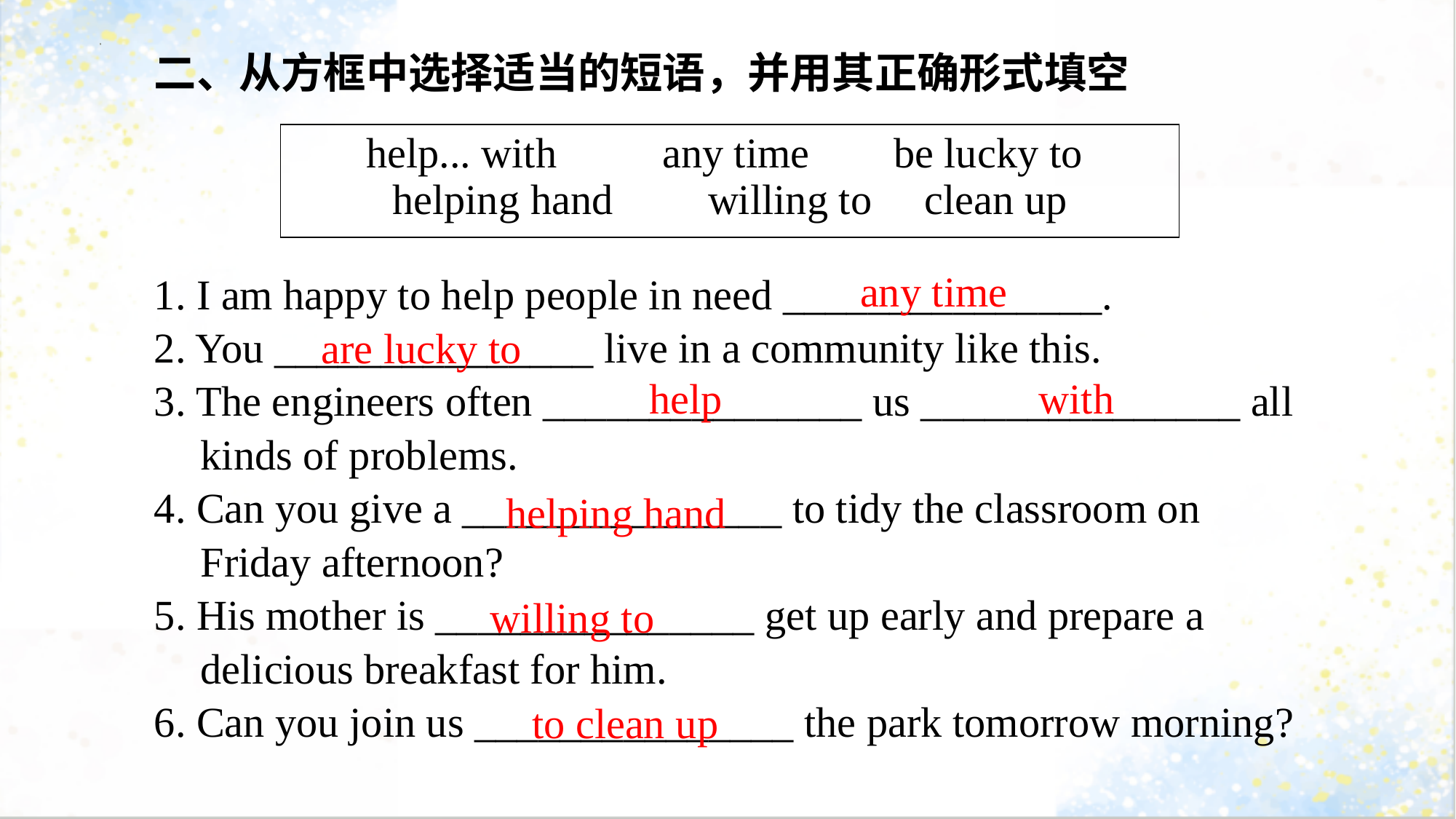

二、从方框中选择适当的短语，并用其正确形式填空
| help... with any time be lucky to helping hand willing to clean up |
| --- |
1. I am happy to help people in need _______________.
2. You _______________ live in a community like this.
3. The engineers often _______________ us _______________ all kinds of problems.
4. Can you give a _______________ to tidy the classroom on Friday afternoon?
5. His mother is _______________ get up early and prepare a delicious breakfast for him.
6. Can you join us _______________ the park tomorrow morning?
any time
are lucky to
help                              with
helping hand
willing to
to clean up